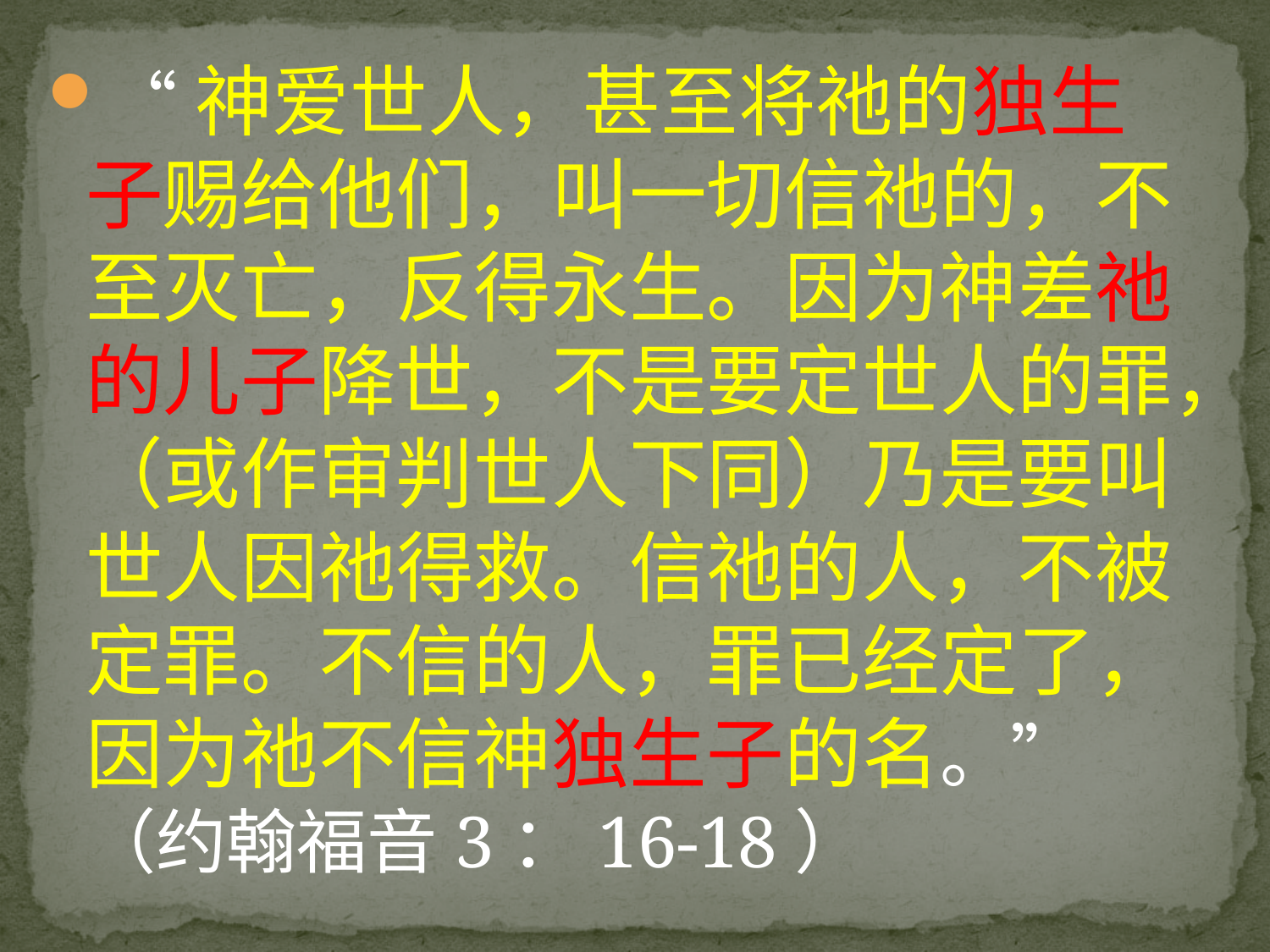

#
“神爱世人，甚至将祂的独生子赐给他们，叫一切信祂的，不至灭亡，反得永生。因为神差祂的儿子降世，不是要定世人的罪，（或作审判世人下同）乃是要叫世人因祂得救。信祂的人，不被定罪。不信的人，罪已经定了，因为祂不信神独生子的名。”   （约翰福音3：16-18）